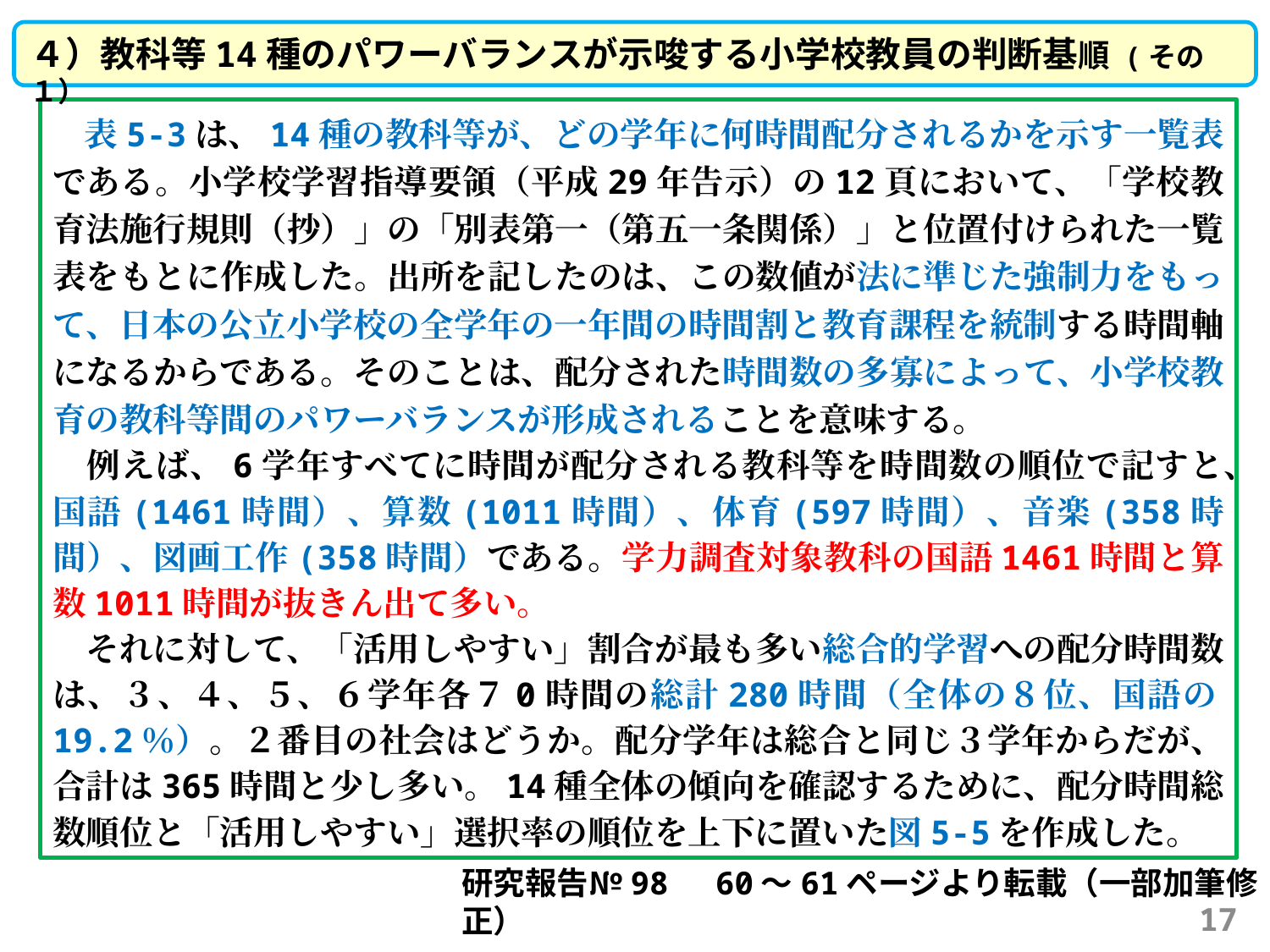

４）教科等14種のパワーバランスが示唆する小学校教員の判断基順 (その１）
　表5-3は、14種の教科等が、どの学年に何時間配分されるかを示す一覧表である。小学校学習指導要領（平成29年告示）の12頁において、「学校教育法施行規則（抄）」の「別表第一（第五一条関係）」と位置付けられた一覧表をもとに作成した。出所を記したのは、この数値が法に準じた強制力をもって、日本の公立小学校の全学年の一年間の時間割と教育課程を統制する時間軸になるからである。そのことは、配分された時間数の多寡によって、小学校教育の教科等間のパワーバランスが形成されることを意味する。
　例えば、6学年すべてに時間が配分される教科等を時間数の順位で記すと、国語(1461時間）、算数(1011時間）、体育(597時間）、音楽(358時間）、図画工作(358時間）である。学力調査対象教科の国語1461時間と算数1011時間が抜きん出て多い。
　それに対して、「活用しやすい」割合が最も多い総合的学習への配分時間数は、３、４、５、６学年各７0時間の総計280時間（全体の８位、国語の19.2％）。２番目の社会はどうか。配分学年は総合と同じ３学年からだが、合計は365時間と少し多い。14種全体の傾向を確認するために、配分時間総数順位と「活用しやすい」選択率の順位を上下に置いた図5-5を作成した。
研究報告№98　60～61ページより転載（一部加筆修正）
17